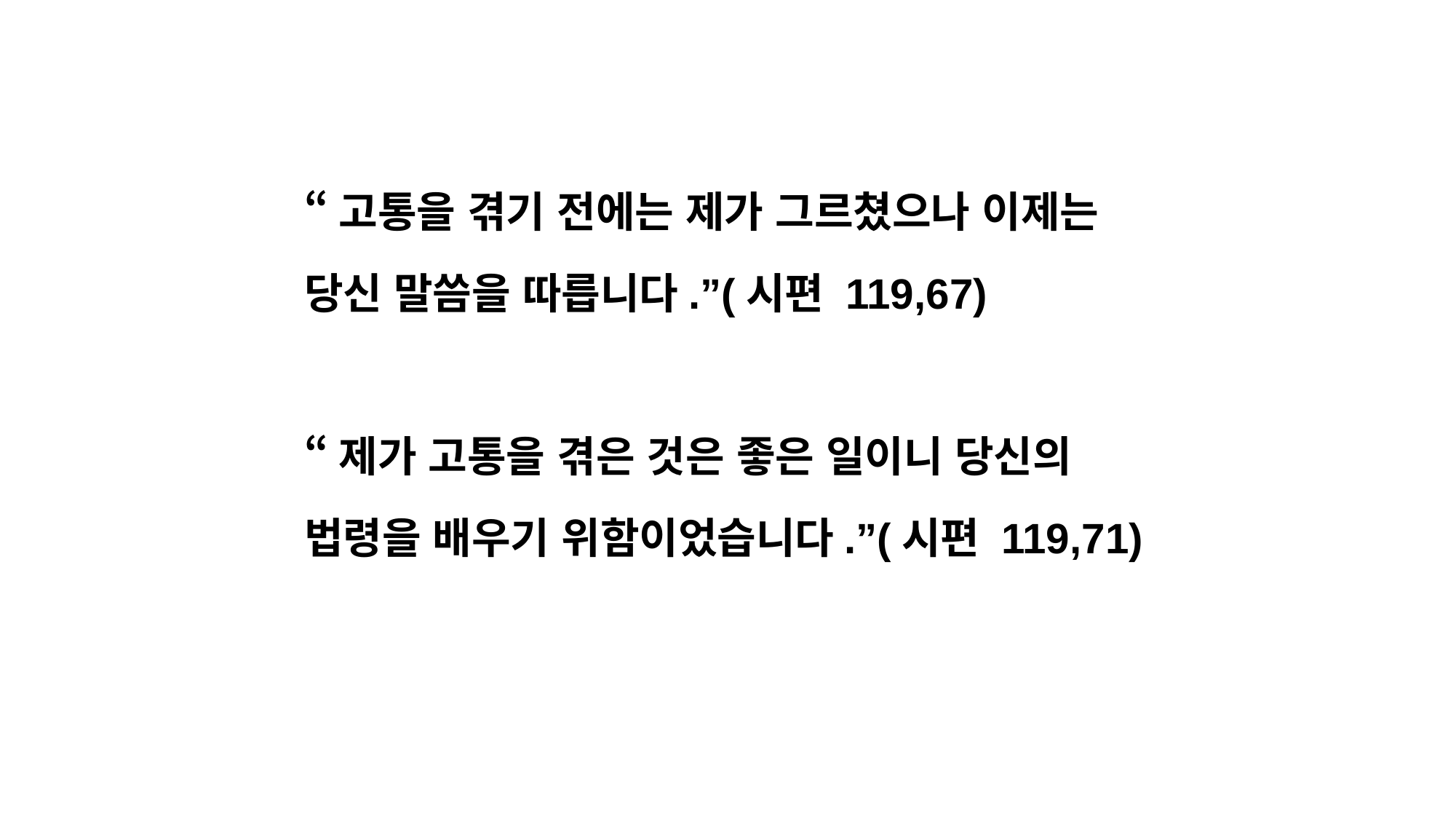

“고통을 겪기 전에는 제가 그르쳤으나 이제는
당신 말씀을 따릅니다.”(시편 119,67)

“제가 고통을 겪은 것은 좋은 일이니 당신의
법령을 배우기 위함이었습니다.”(시편 119,71)